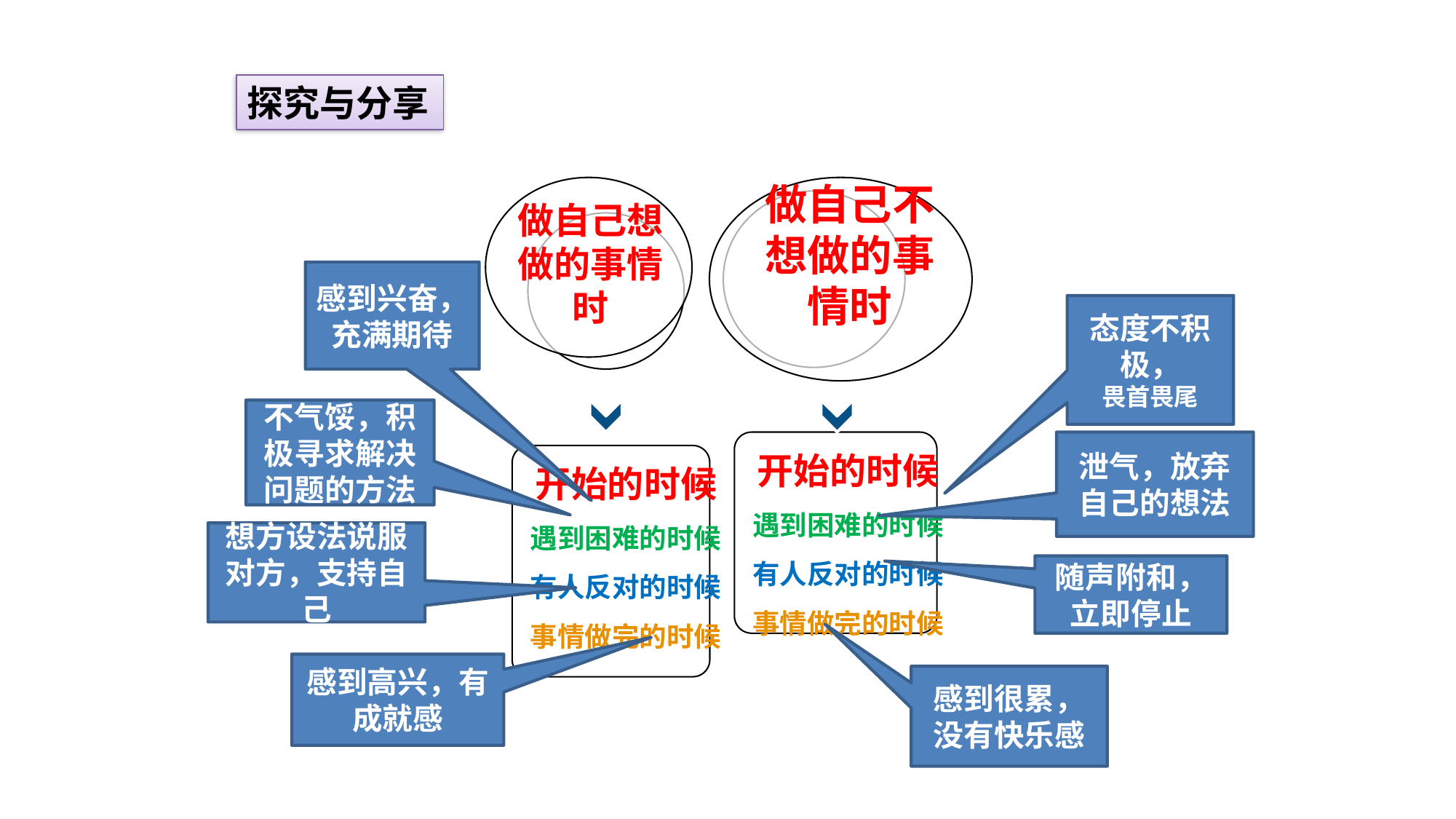

探究与分享

做自己想做的事情时

做自己不想做的事情时

感到兴奋，充满期待
态度不积极，
畏首畏尾

不气馁，积极寻求解决问题的方法

开始的时候
遇到困难的时候有人反对的时候事情做完的时候
泄气，放弃自己的想法

开始的时候
遇到困难的时候
有人反对的时候
事情做完的时候
想方设法说服对方，支持自己
随声附和，立即停止
感到高兴，有成就感
感到很累，没有快乐感